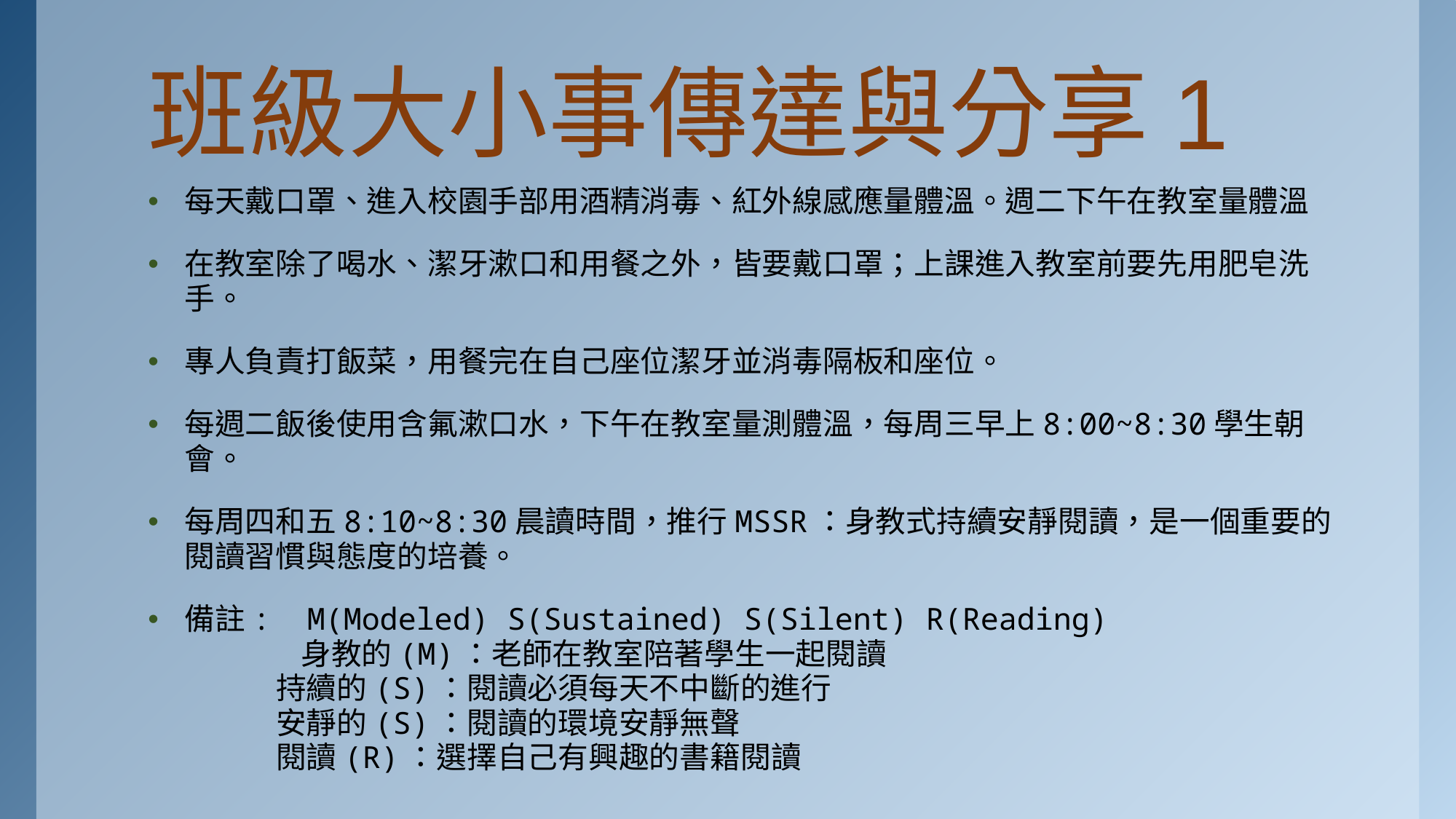

# 班級大小事傳達與分享1

每天戴口罩、進入校園手部用酒精消毒、紅外線感應量體溫。週二下午在教室量體溫
在教室除了喝水、潔牙漱口和用餐之外，皆要戴口罩；上課進入教室前要先用肥皂洗手。
專人負責打飯菜，用餐完在自己座位潔牙並消毒隔板和座位。
每週二飯後使用含氟漱口水，下午在教室量測體溫，每周三早上8:00~8:30學生朝會。
每周四和五8:10~8:30晨讀時間，推行MSSR：身教式持續安靜閱讀，是一個重要的閱讀習慣與態度的培養。
備註:  M(Modeled) S(Sustained) S(Silent) R(Reading)
      身教的(M)：老師在教室陪著學生一起閱讀
      持續的(S)：閱讀必須每天不中斷的進行
      安靜的(S)：閱讀的環境安靜無聲
      閱讀(R)：選擇自己有興趣的書籍閱讀